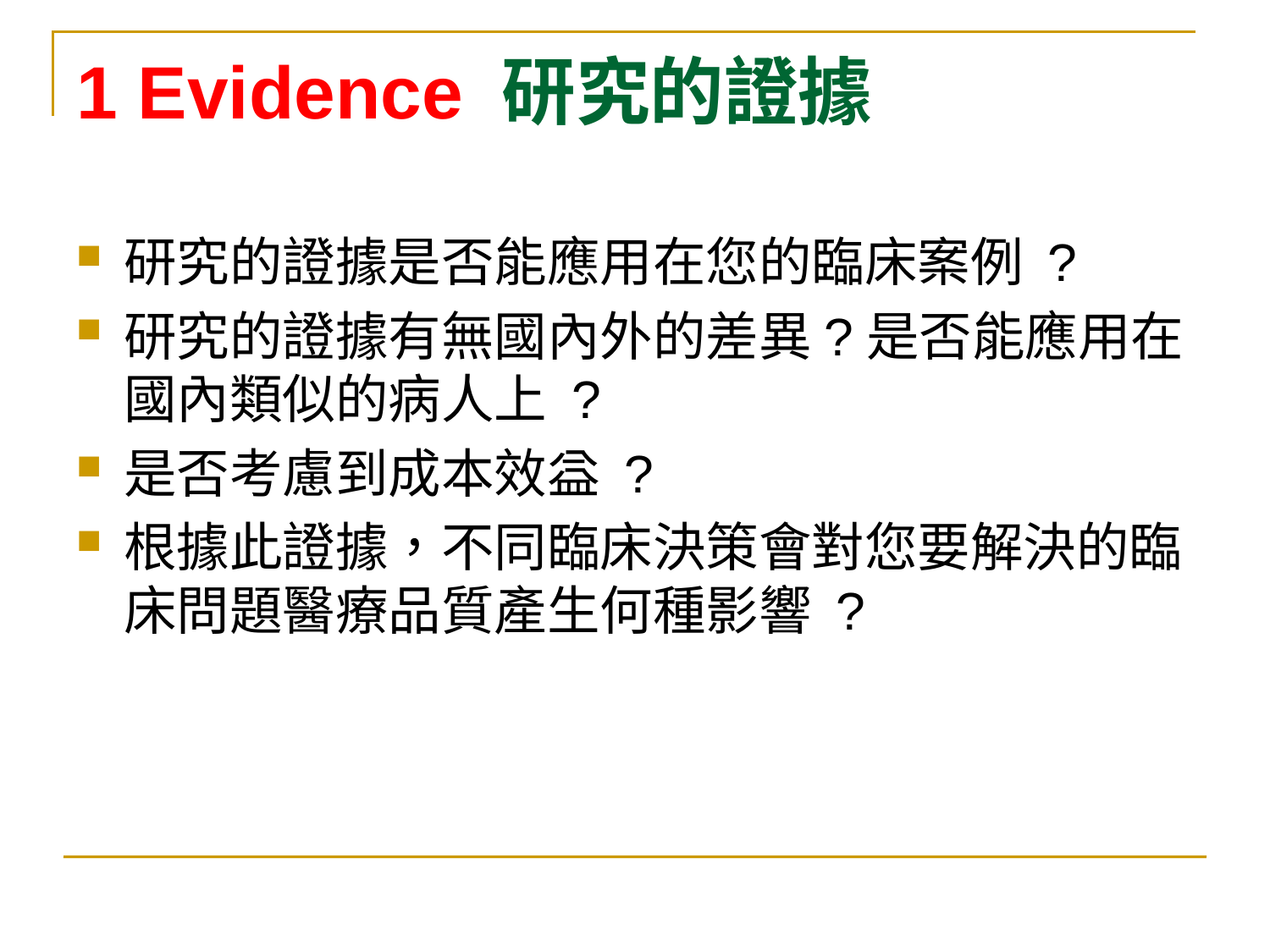

# 1 Evidence 研究的證據
研究的證據是否能應用在您的臨床案例 ?
研究的證據有無國內外的差異?是否能應用在國內類似的病人上 ?
是否考慮到成本效益 ?
根據此證據，不同臨床決策會對您要解決的臨床問題醫療品質產生何種影響 ?